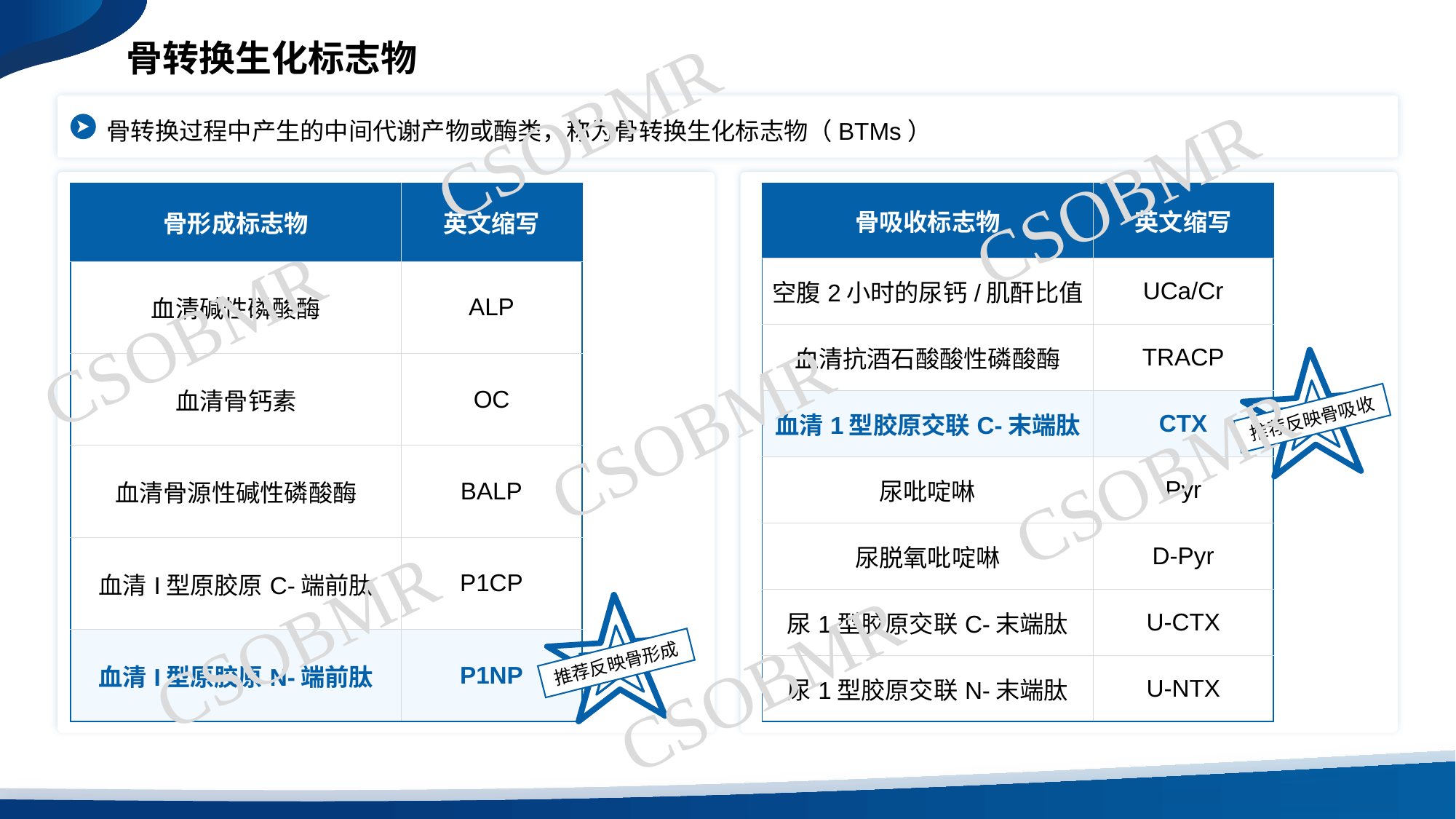

骨转换生化标志物
CSOBMR

骨转换过程中产生的中间代谢产物或酶类，称为骨转换生化标志物（BTMs）

CSOBMR

| 骨形成标志物 | 英文缩写 |
| --- | --- |
| 血清碱性磷酸酶 | ALP |
| 血清骨钙素 | OC |
| 血清骨源性碱性磷酸酶 | BALP |
| 血清I型原胶原C-端前肽 | P1CP |
| 血清I型原胶原N-端前肽 | P1NP |
| 骨吸收标志物 | 英文缩写 |
| --- | --- |
| 空腹2小时的尿钙/肌酐比值 | UCa/Cr |
| 血清抗酒石酸酸性磷酸酶 | TRACP |
| 血清1型胶原交联C-末端肽 | CTX |
| 尿吡啶啉 | Pyr |
| 尿脱氧吡啶啉 | D-Pyr |
| 尿1型胶原交联C-末端肽 | U-CTX |
| 尿1型胶原交联N-末端肽 | U-NTX |
CSOBMR

推荐反映骨吸收
CSOBMR
CSOBMR
CSOBMR

推荐反映骨形成
CSOBMR